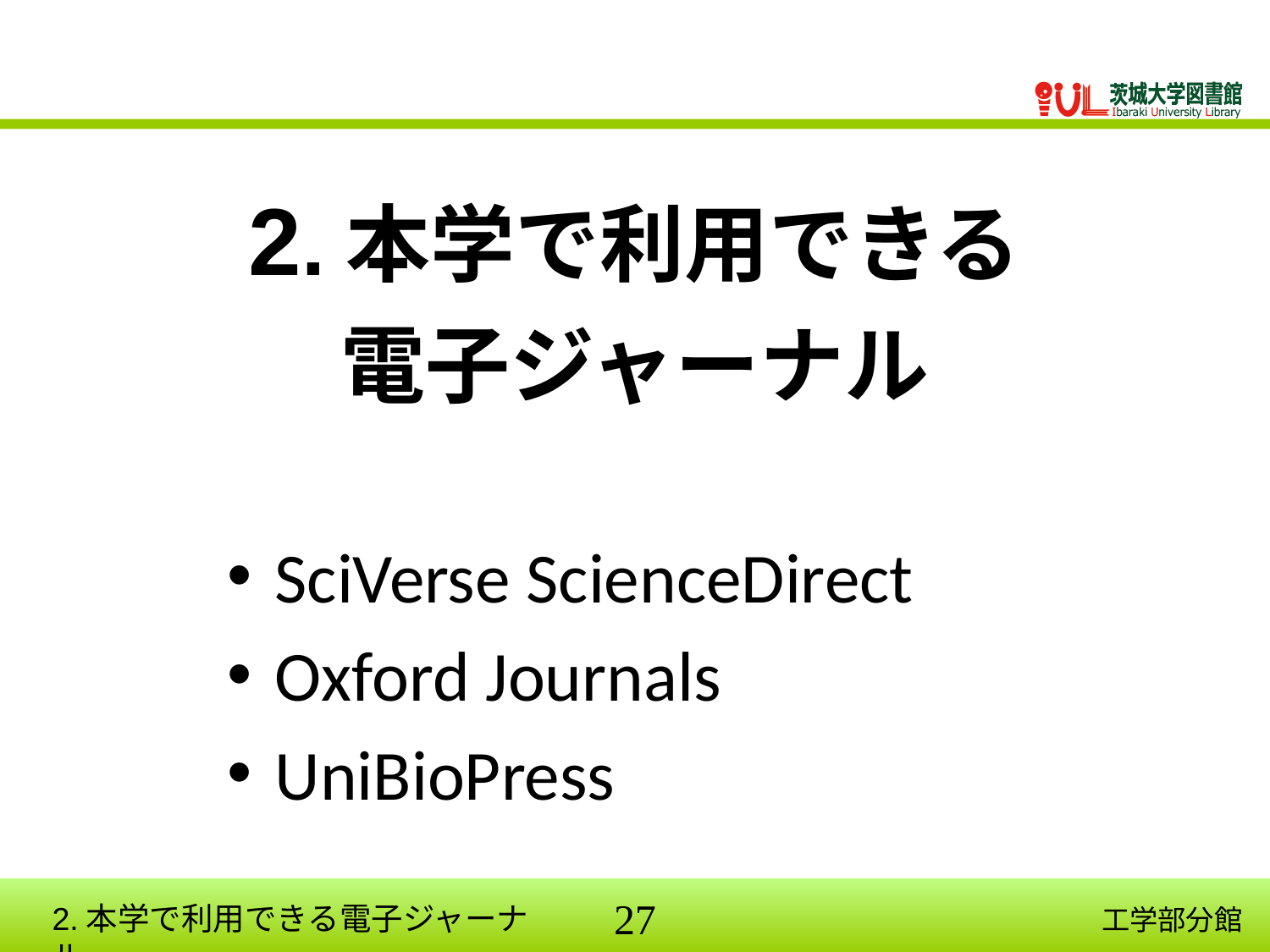

2.本学で利用できる
電子ジャーナル
SciVerse ScienceDirect
Oxford Journals
UniBioPress
2.本学で利用できる電子ジャーナル